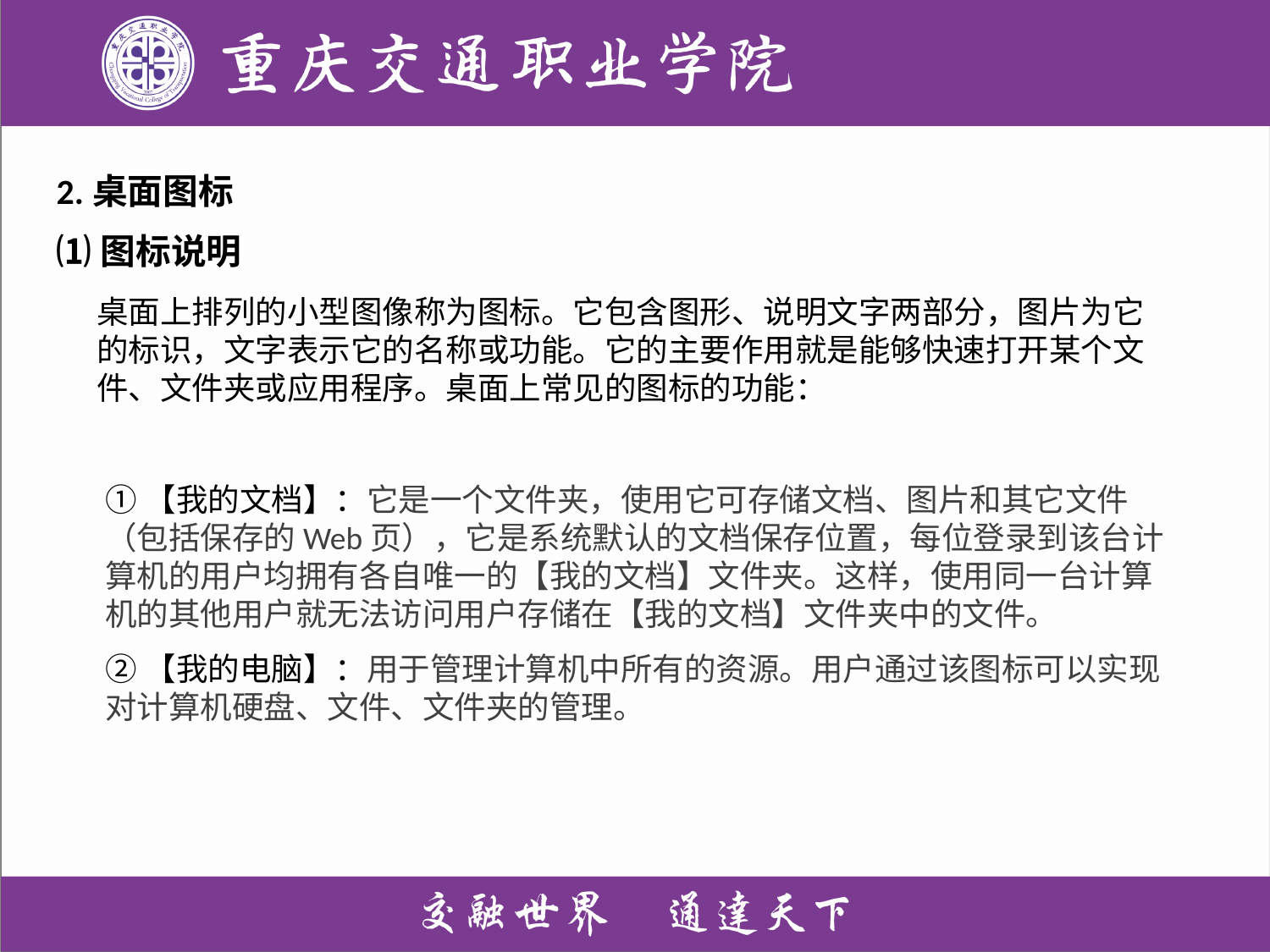

2.桌面图标
⑴图标说明
桌面上排列的小型图像称为图标。它包含图形、说明文字两部分，图片为它的标识，文字表示它的名称或功能。它的主要作用就是能够快速打开某个文件、文件夹或应用程序。桌面上常见的图标的功能：
①【我的文档】：它是一个文件夹，使用它可存储文档、图片和其它文件（包括保存的Web页），它是系统默认的文档保存位置，每位登录到该台计算机的用户均拥有各自唯一的【我的文档】文件夹。这样，使用同一台计算机的其他用户就无法访问用户存储在【我的文档】文件夹中的文件。
②【我的电脑】：用于管理计算机中所有的资源。用户通过该图标可以实现对计算机硬盘、文件、文件夹的管理。